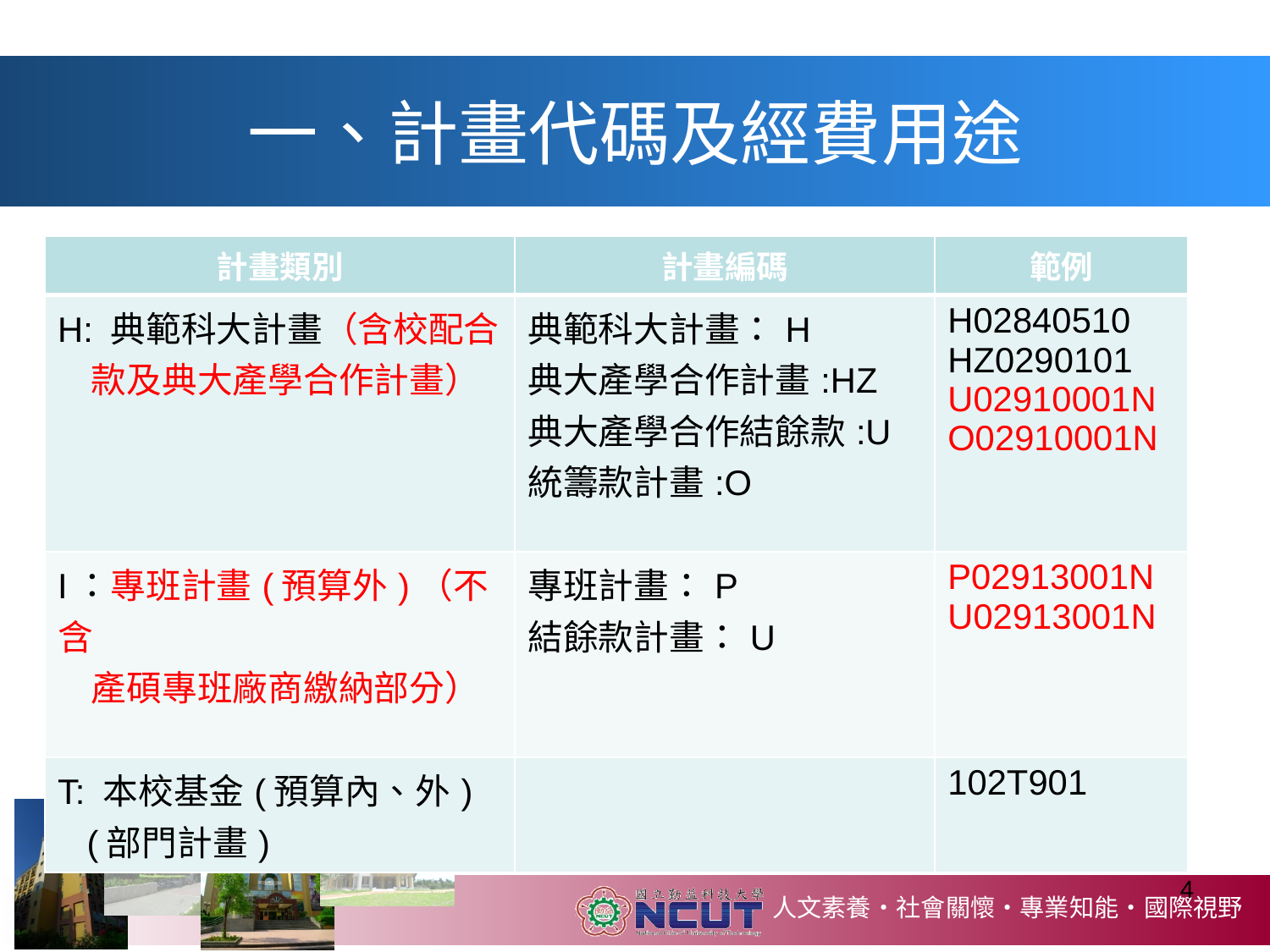

# 一、計畫代碼及經費用途
| 計畫類別 | 計畫編碼 | 範例 |
| --- | --- | --- |
| H: 典範科大計畫（含校配合 款及典大產學合作計畫） | 典範科大計畫：H 典大產學合作計畫:HZ 典大產學合作結餘款:U 統籌款計畫:O | H02840510 HZ0290101 U02910001N O02910001N |
| I：專班計畫(預算外)（不含 產碩專班廠商繳納部分） | 專班計畫：P 結餘款計畫：U | P02913001N U02913001N |
| T: 本校基金(預算內、外) (部門計畫) |  | 102T901 |
4